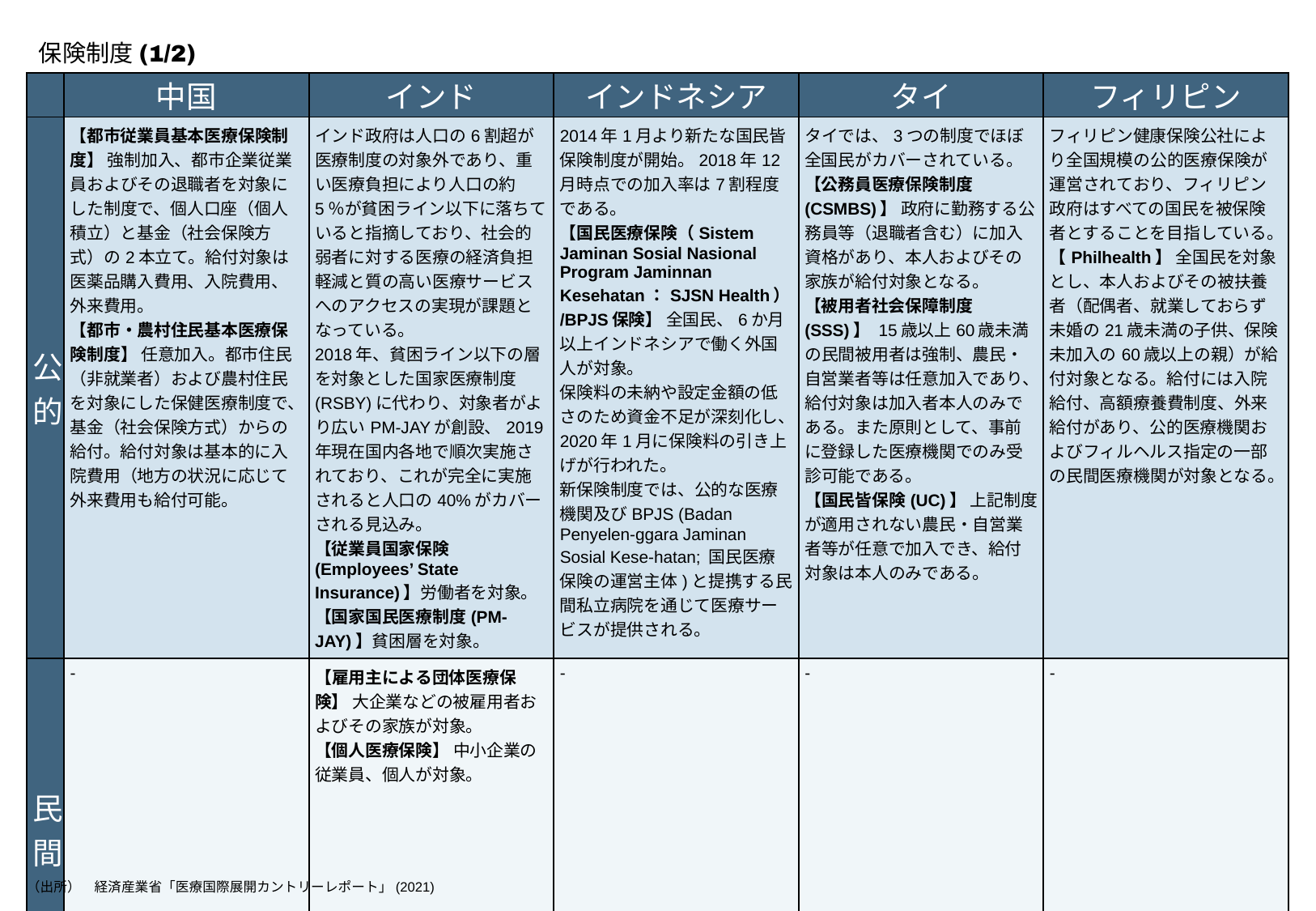

# 保険制度(1/2)

|  | 中国 | インド | インドネシア | タイ | フィリピン |
| --- | --- | --- | --- | --- | --- |
| 公的 | 【都市従業員基本医療保険制度】 強制加入、都市企業従業員およびその退職者を対象にした制度で、個人口座（個人積立）と基金（社会保険方式）の2本立て。給付対象は医薬品購入費用、入院費用、外来費用。 【都市・農村住民基本医療保険制度】 任意加入。都市住民（非就業者）および農村住民を対象にした保健医療制度で、基金（社会保険方式）からの給付。給付対象は基本的に入院費用（地方の状況に応じて外来費用も給付可能。 | インド政府は人口の6割超が医療制度の対象外であり、重い医療負担により人口の約5％が貧困ライン以下に落ちていると指摘しており、社会的弱者に対する医療の経済負担軽減と質の高い医療サービスへのアクセスの実現が課題となっている。 2018年、貧困ライン以下の層を対象とした国家医療制度(RSBY)に代わり、対象者がより広いPM-JAYが創設、2019年現在国内各地で順次実施されており、これが完全に実施されると人口の40%がカバーされる見込み。 【従業員国家保険(Employees’ State Insurance)】労働者を対象。【国家国民医療制度(PM-JAY)】貧困層を対象。 | 2014年1月より新たな国民皆保険制度が開始。2018年12月時点での加入率は7割程度である。 【国民医療保険（Sistem Jaminan Sosial Nasional Program Jaminnan Kesehatan：SJSN Health）/BPJS保険】 全国民、6か月以上インドネシアで働く外国人が対象。 保険料の未納や設定金額の低さのため資金不足が深刻化し、2020年1月に保険料の引き上げが行われた。 新保険制度では、公的な医療機関及びBPJS (Badan Penyelen-ggara Jaminan Sosial Kese-hatan; 国民医療保険の運営主体)と提携する民間私立病院を通じて医療サービスが提供される。 | タイでは、3つの制度でほぼ全国民がカバーされている。 【公務員医療保険制度(CSMBS)】 政府に勤務する公務員等（退職者含む）に加入資格があり、本人およびその家族が給付対象となる。 【被用者社会保障制度(SSS)】 15歳以上60歳未満の民間被用者は強制、農民・自営業者等は任意加入であり、給付対象は加入者本人のみである。また原則として、事前に登録した医療機関でのみ受診可能である。 【国民皆保険(UC)】 上記制度が適用されない農民・自営業者等が任意で加入でき、給付対象は本人のみである。 | フィリピン健康保険公社により全国規模の公的医療保険が運営されており、フィリピン政府はすべての国民を被保険者とすることを目指している。 【Philhealth】 全国民を対象とし、本人およびその被扶養者（配偶者、就業しておらず未婚の21歳未満の子供、保険未加入の60歳以上の親）が給付対象となる。給付には入院給付、高額療養費制度、外来給付があり、公的医療機関およびフィルヘルス指定の一部の民間医療機関が対象となる。 |
| 民間 | - | 【雇用主による団体医療保険】 大企業などの被雇用者およびその家族が対象。 【個人医療保険】 中小企業の従業員、個人が対象。 | - | - | - |
（出所）　経済産業省「医療国際展開カントリーレポート」(2021)